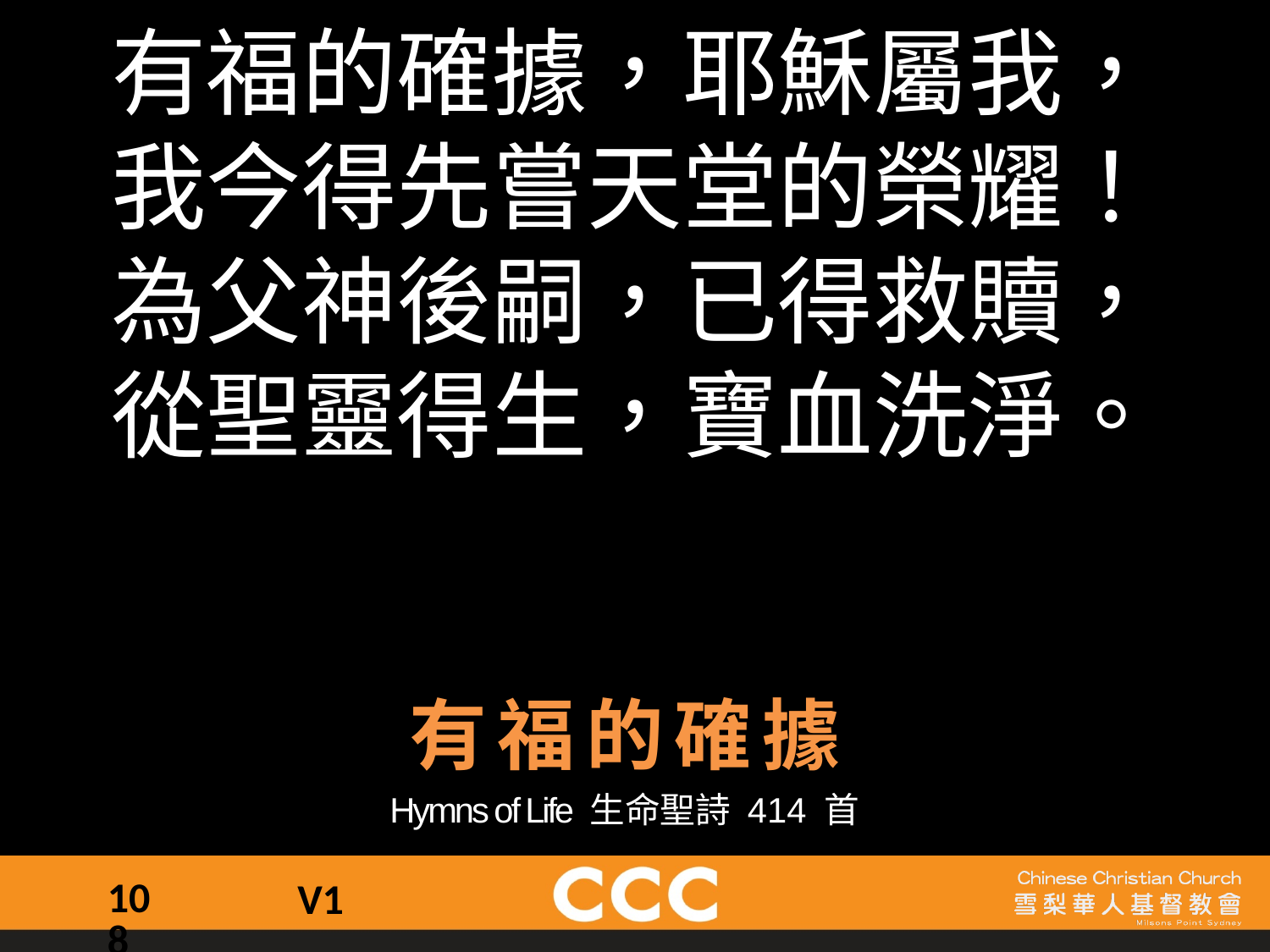

有福的確據，耶穌屬我，
我今得先嘗天堂的榮耀！
為父神後嗣，已得救贖，
從聖靈得生，寶血洗淨。
有福的確據
Hymns of Life 生命聖詩 414 首
108
V1